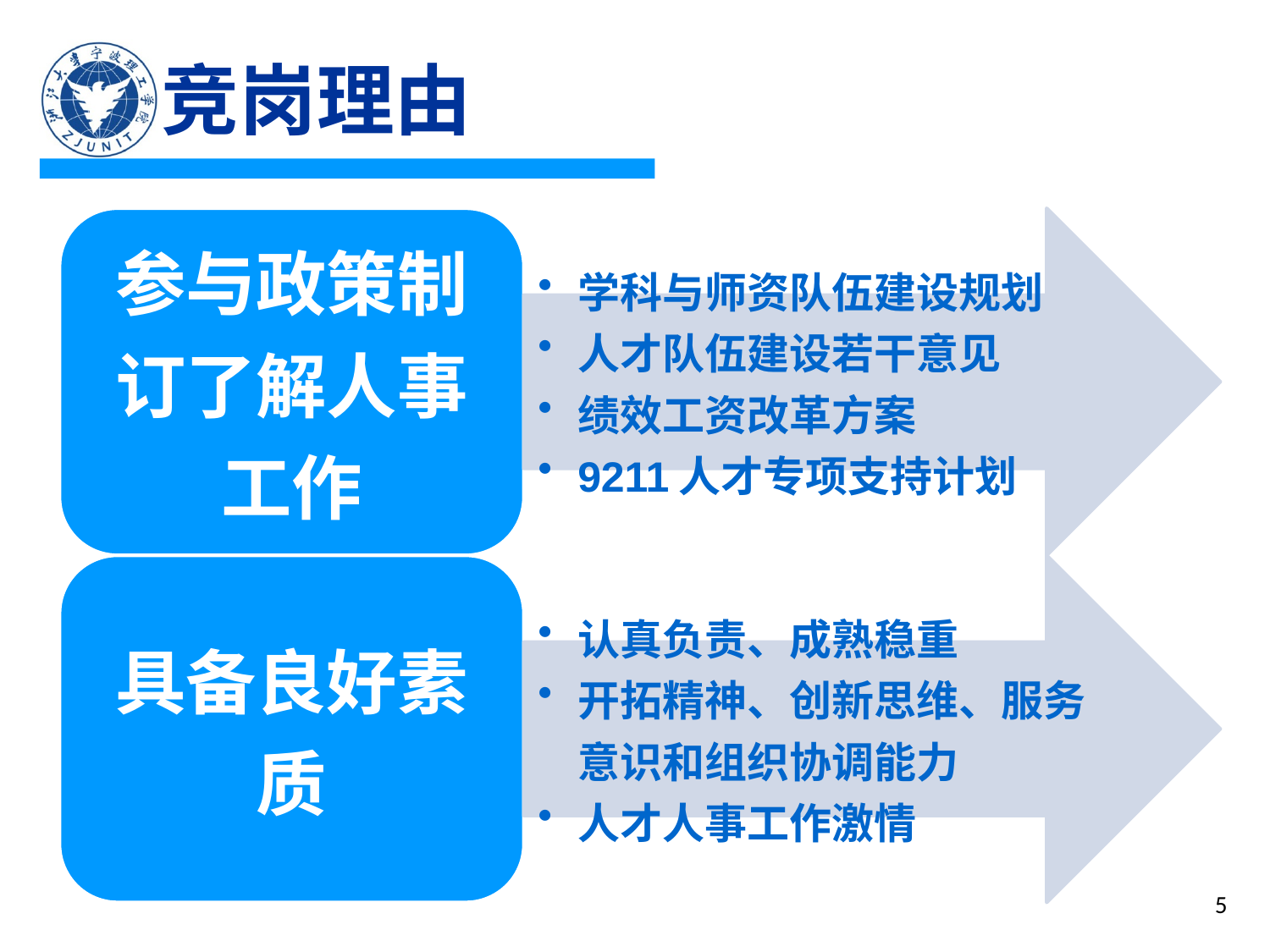

# 竞岗理由
参与政策制订了解人事工作
学科与师资队伍建设规划
具备良好素质
认真负责、成熟稳重
人才队伍建设若干意见
绩效工资改革方案
9211人才专项支持计划
开拓精神、创新思维、服务意识和组织协调能力
人才人事工作激情
5